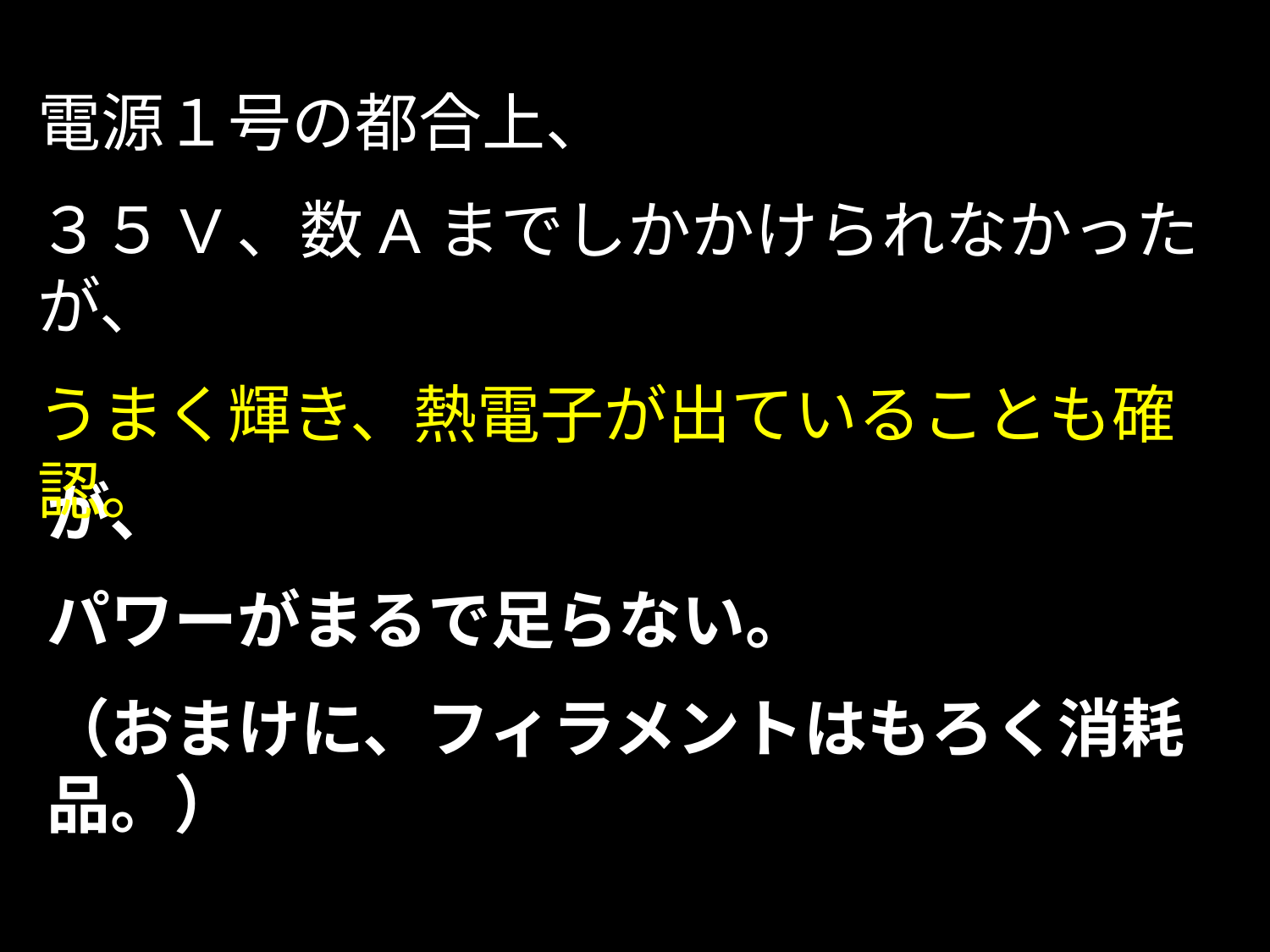

電源１号の都合上、
３５V、数Aまでしかかけられなかったが、
うまく輝き、熱電子が出ていることも確認。
が、
パワーがまるで足らない。
（おまけに、フィラメントはもろく消耗品。）